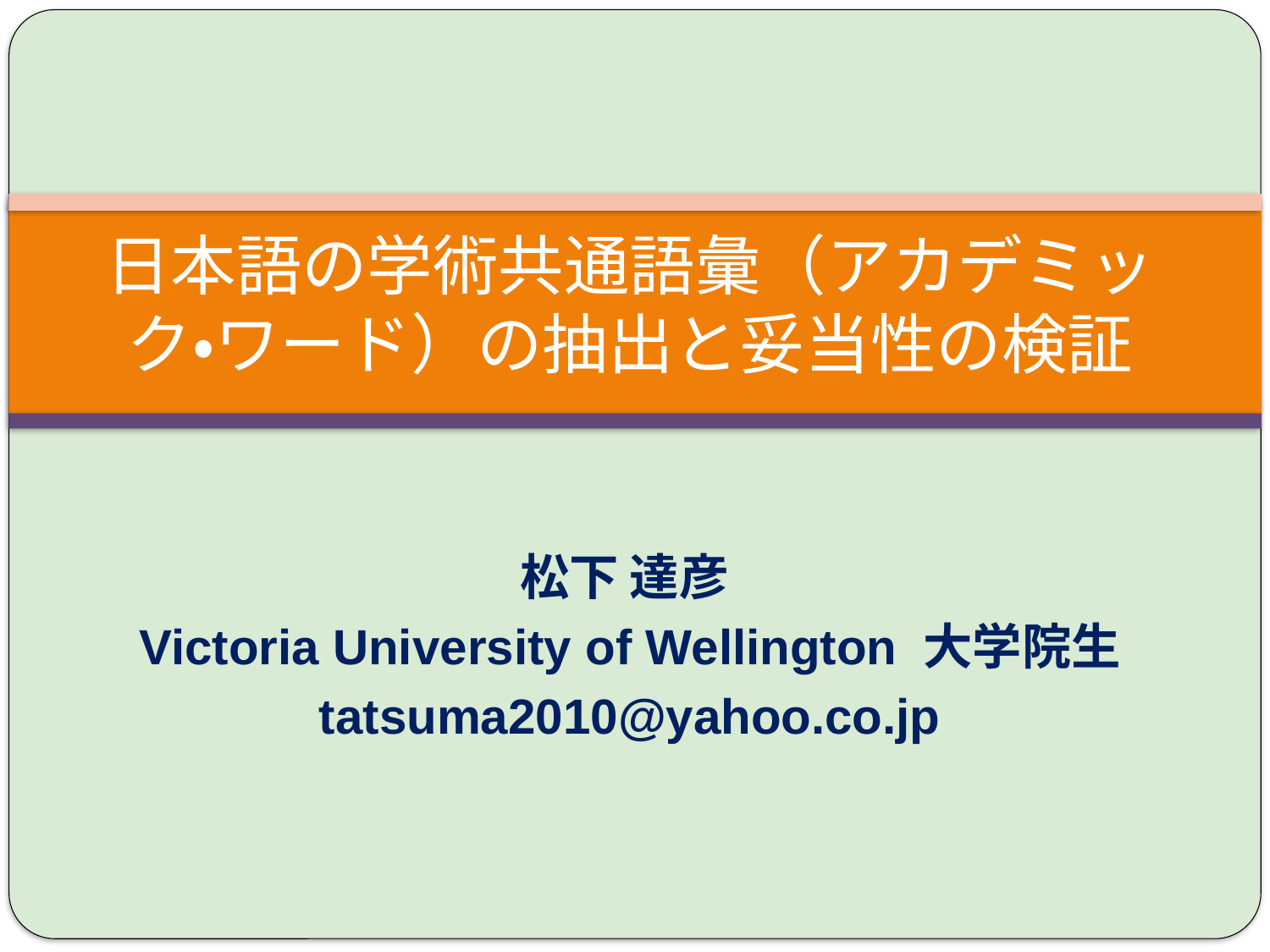

# 日本語の学術共通語彙（アカデミック・ワード）の抽出と妥当性の検証
松下 達彦
Victoria University of Wellington 大学院生
tatsuma2010@yahoo.co.jp